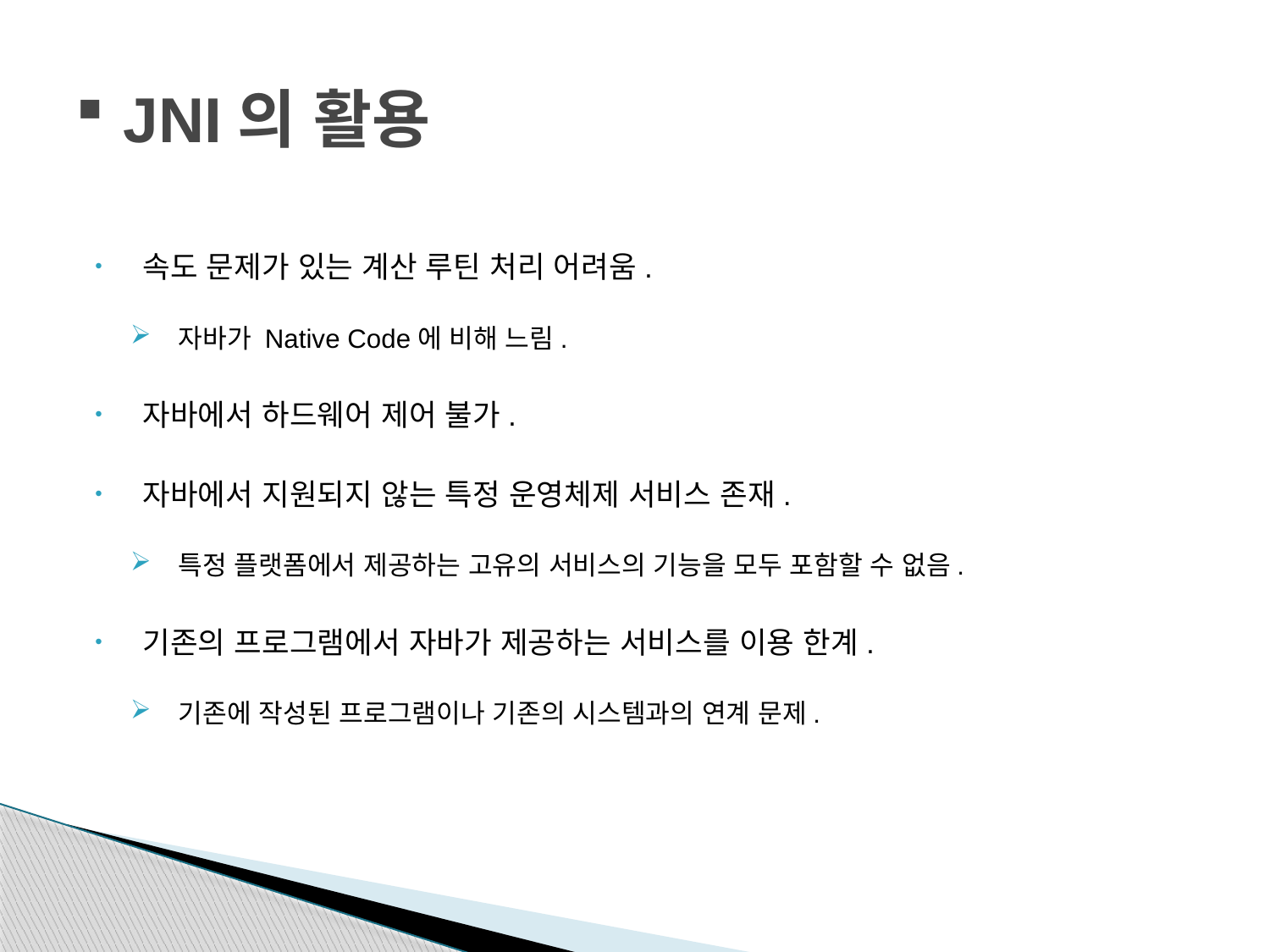

# JNI의 활용
속도 문제가 있는 계산 루틴 처리 어려움.
자바가 Native Code에 비해 느림.
자바에서 하드웨어 제어 불가.
자바에서 지원되지 않는 특정 운영체제 서비스 존재.
특정 플랫폼에서 제공하는 고유의 서비스의 기능을 모두 포함할 수 없음.
기존의 프로그램에서 자바가 제공하는 서비스를 이용 한계.
기존에 작성된 프로그램이나 기존의 시스템과의 연계 문제.